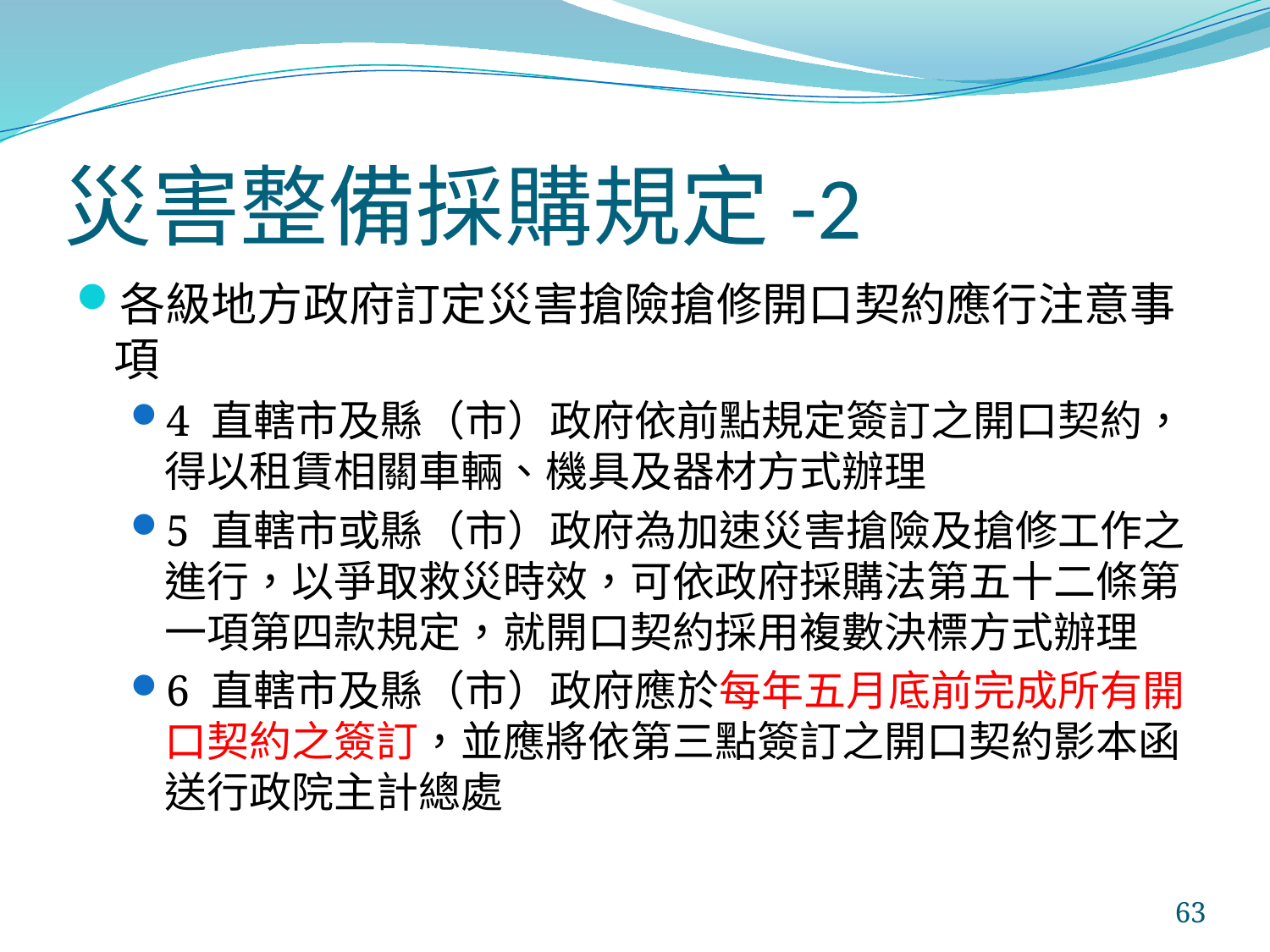

# 災害整備採購規定-2
各級地方政府訂定災害搶險搶修開口契約應行注意事項
4 直轄市及縣（市）政府依前點規定簽訂之開口契約，得以租賃相關車輛、機具及器材方式辦理
5 直轄市或縣（市）政府為加速災害搶險及搶修工作之進行，以爭取救災時效，可依政府採購法第五十二條第一項第四款規定，就開口契約採用複數決標方式辦理
6 直轄市及縣（市）政府應於每年五月底前完成所有開口契約之簽訂，並應將依第三點簽訂之開口契約影本函送行政院主計總處
63